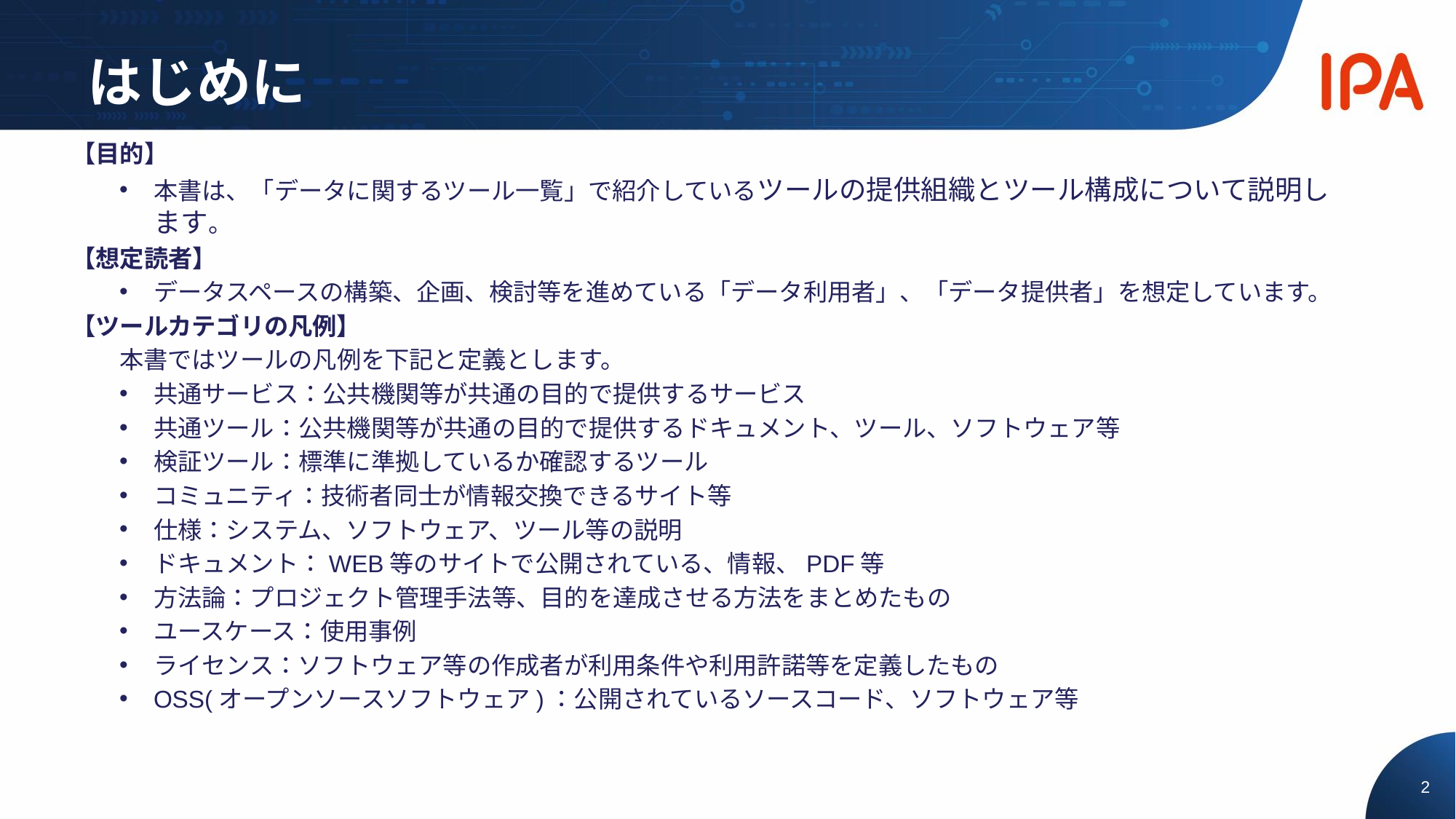

# はじめに
【目的】
本書は、「データに関するツール一覧」で紹介しているツールの提供組織とツール構成について説明します。
【想定読者】
データスペースの構築、企画、検討等を進めている「データ利用者」、「データ提供者」を想定しています。
【ツールカテゴリの凡例】
本書ではツールの凡例を下記と定義とします。
共通サービス：公共機関等が共通の目的で提供するサービス
共通ツール：公共機関等が共通の目的で提供するドキュメント、ツール、ソフトウェア等
検証ツール：標準に準拠しているか確認するツール
コミュニティ：技術者同士が情報交換できるサイト等
仕様：システム、ソフトウェア、ツール等の説明
ドキュメント：WEB等のサイトで公開されている、情報、PDF等
方法論：プロジェクト管理手法等、目的を達成させる方法をまとめたもの
ユースケース：使用事例
ライセンス：ソフトウェア等の作成者が利用条件や利用許諾等を定義したもの
OSS(オープンソースソフトウェア)：公開されているソースコード、ソフトウェア等
2